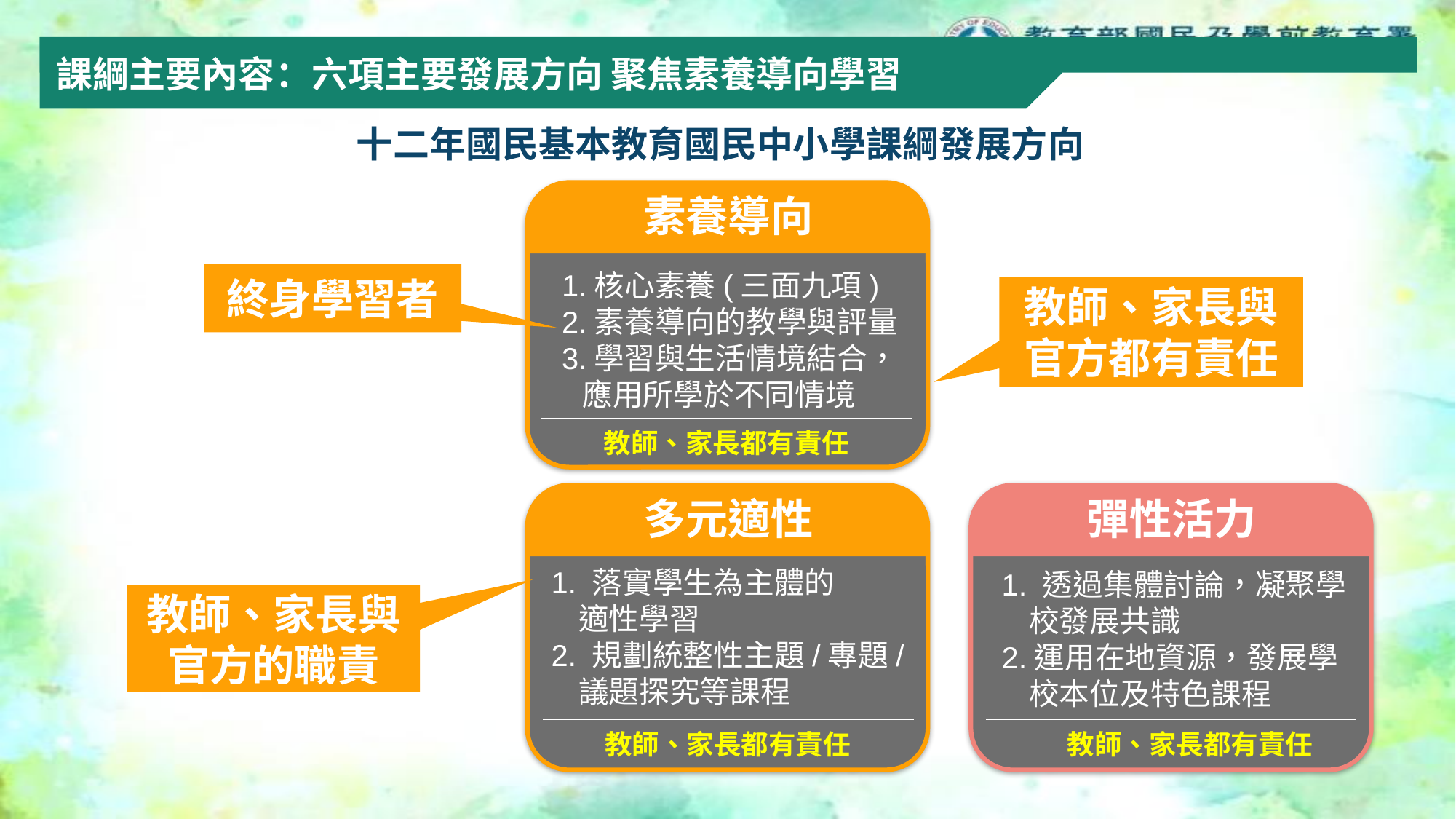

課綱主要內容：六項主要發展方向 聚焦素養導向學習
十二年國民基本教育國民中小學課綱發展方向

素養導向
1.核心素養(三面九項)
2.素養導向的教學與評量
3.學習與生活情境結合，
  應用所學於不同情境
終身學習者
教師、家長與
官方都有責任
教師、家長都有責任

多元適性

彈性活力
1. 落實學生為主體的
適性學習
2. 規劃統整性主題/專題/
議題探究等課程
1. 透過集體討論，凝聚學校發展共識
2.運用在地資源，發展學校本位及特色課程
教師、家長與官方的職責
教師、家長都有責任
教師、家長都有責任